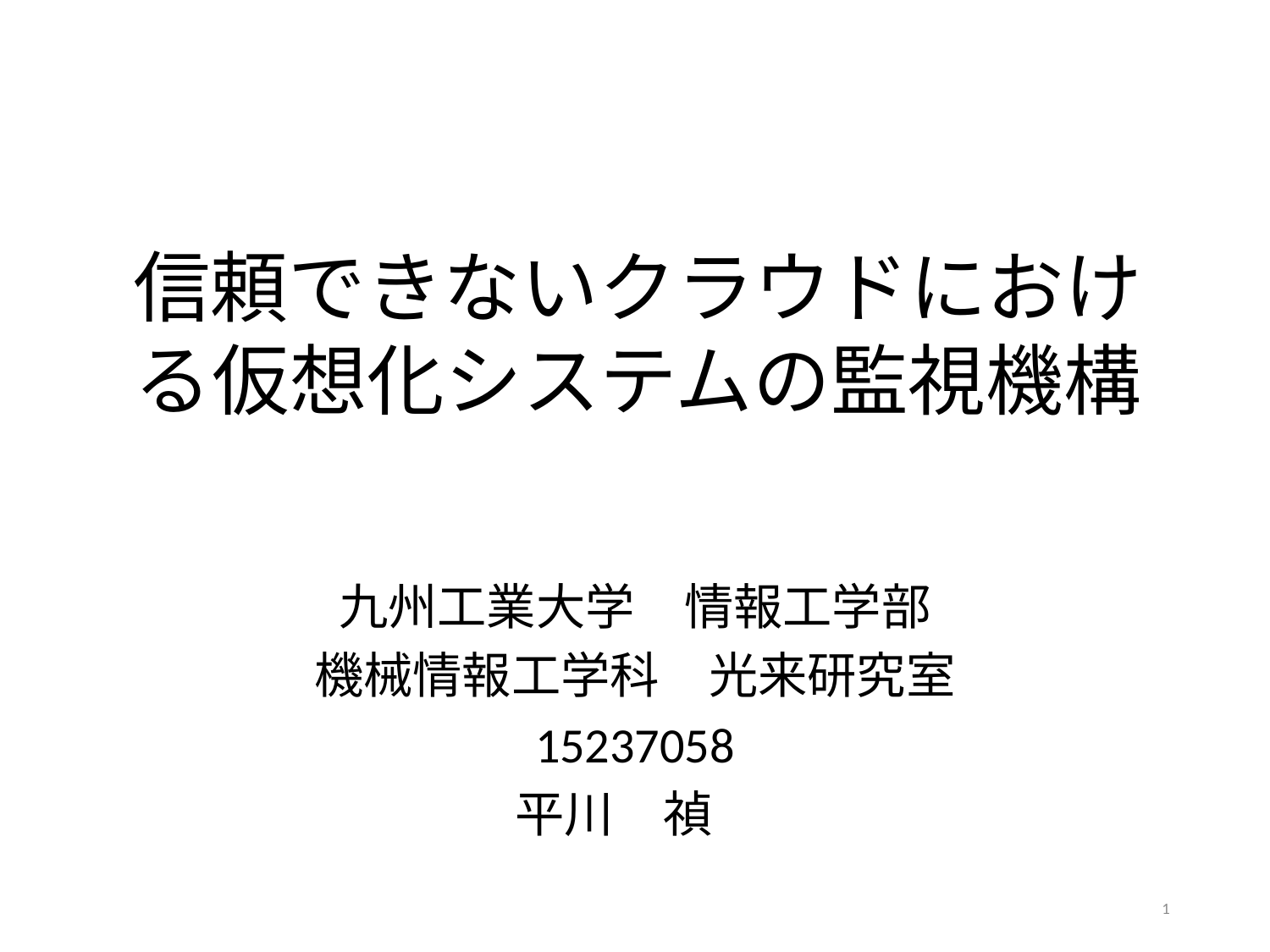

# 信頼できないクラウドにおける仮想化システムの監視機構

九州工業大学　情報工学部
機械情報工学科　光来研究室
15237058
平川　禎
1